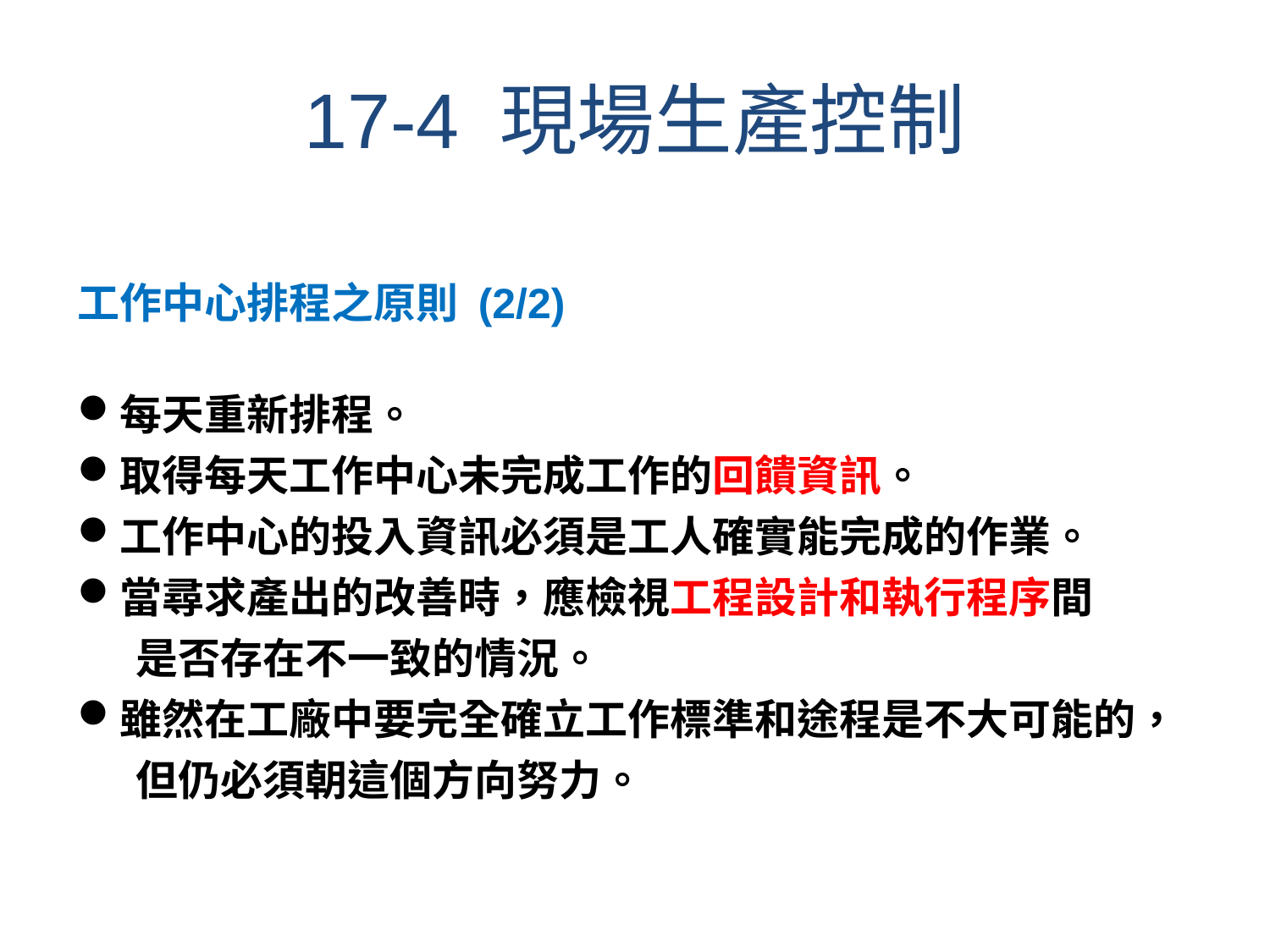

# 17-4 現場生產控制
工作中心排程之原則 (2/2)

每天重新排程。
取得每天工作中心未完成工作的回饋資訊。
工作中心的投入資訊必須是工人確實能完成的作業。
當尋求產出的改善時，應檢視工程設計和執行程序間
   是否存在不一致的情況。
雖然在工廠中要完全確立工作標準和途程是不大可能的，
   但仍必須朝這個方向努力。朝這個方向努力。